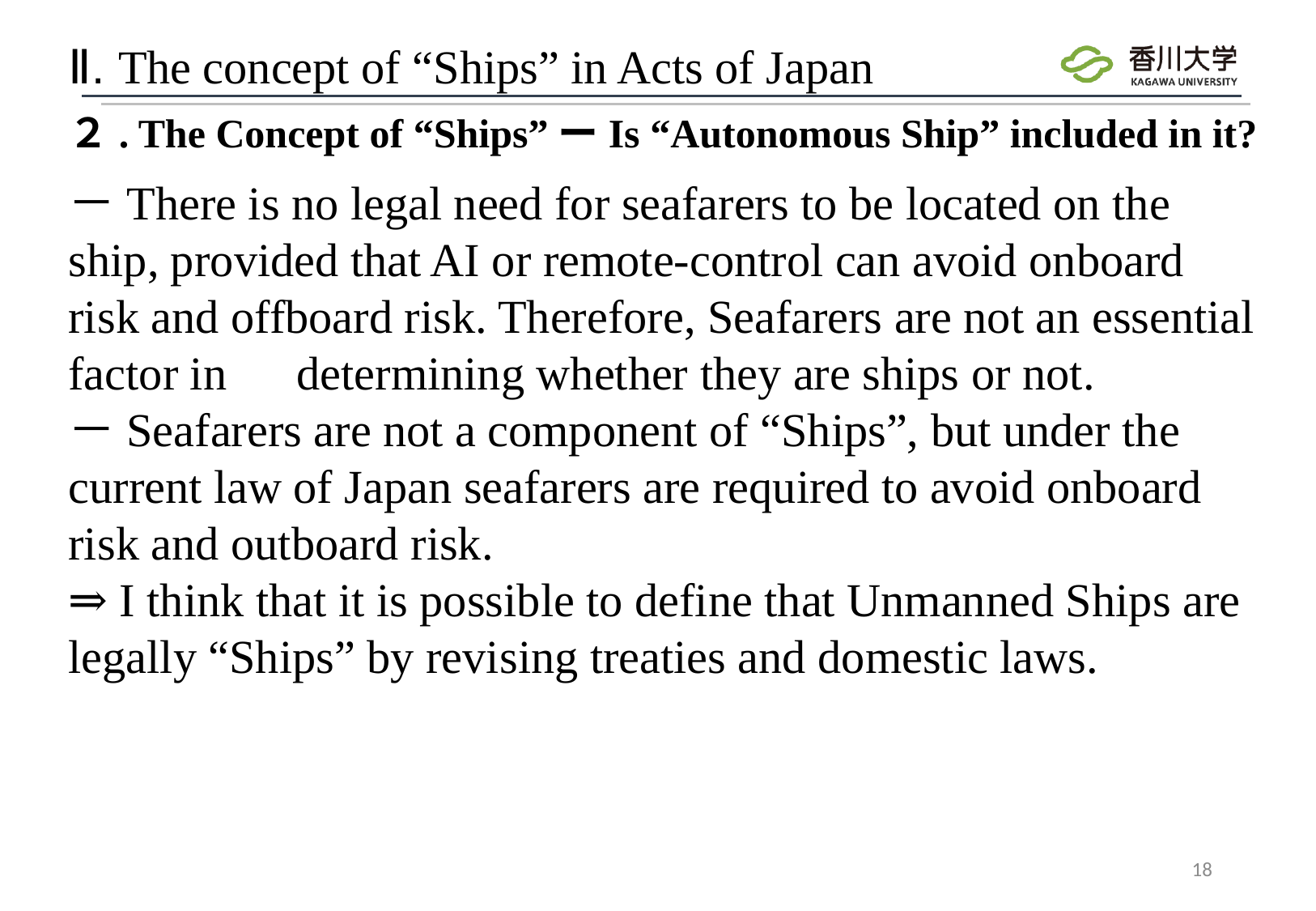

# Ⅱ. The concept of “Ships” in Acts of Japan
２. The Concept of “Ships”ーIs “Autonomous Ship” included in it?
－There is no legal need for seafarers to be located on the ship, provided that AI or remote-control can avoid onboard risk and offboard risk. Therefore, Seafarers are not an essential factor in　determining whether they are ships or not.
－Seafarers are not a component of “Ships”, but under the current law of Japan seafarers are required to avoid onboard risk and outboard risk.
⇒ I think that it is possible to define that Unmanned Ships are legally “Ships” by revising treaties and domestic laws.
18